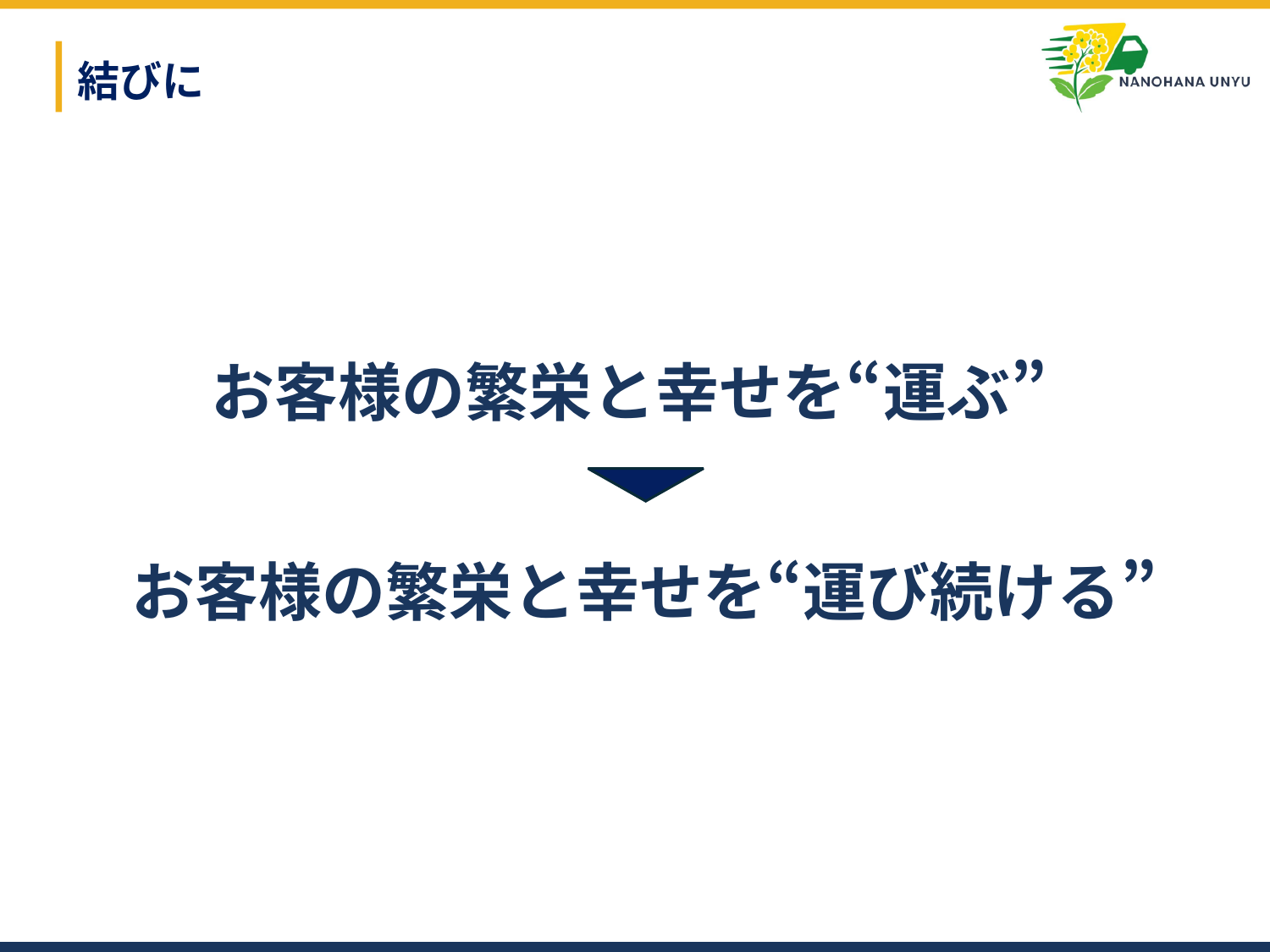

結びに
お客様の繁栄と幸せを“運ぶ”

お客様の繁栄と幸せを“運び続ける”
我々の運ぶものはお客様の繁栄と幸せであって、経営陣目線の幸せではない。
また運ぶだけで終わってしまうものであってはならず、これからも未来永劫お客様の繁栄と幸せを運び続ける存在でなければならない。

そのための改革を今日ここから始めていく、この社是のためになら私は社長として創業家に対しても変革を求めていく覚悟である。